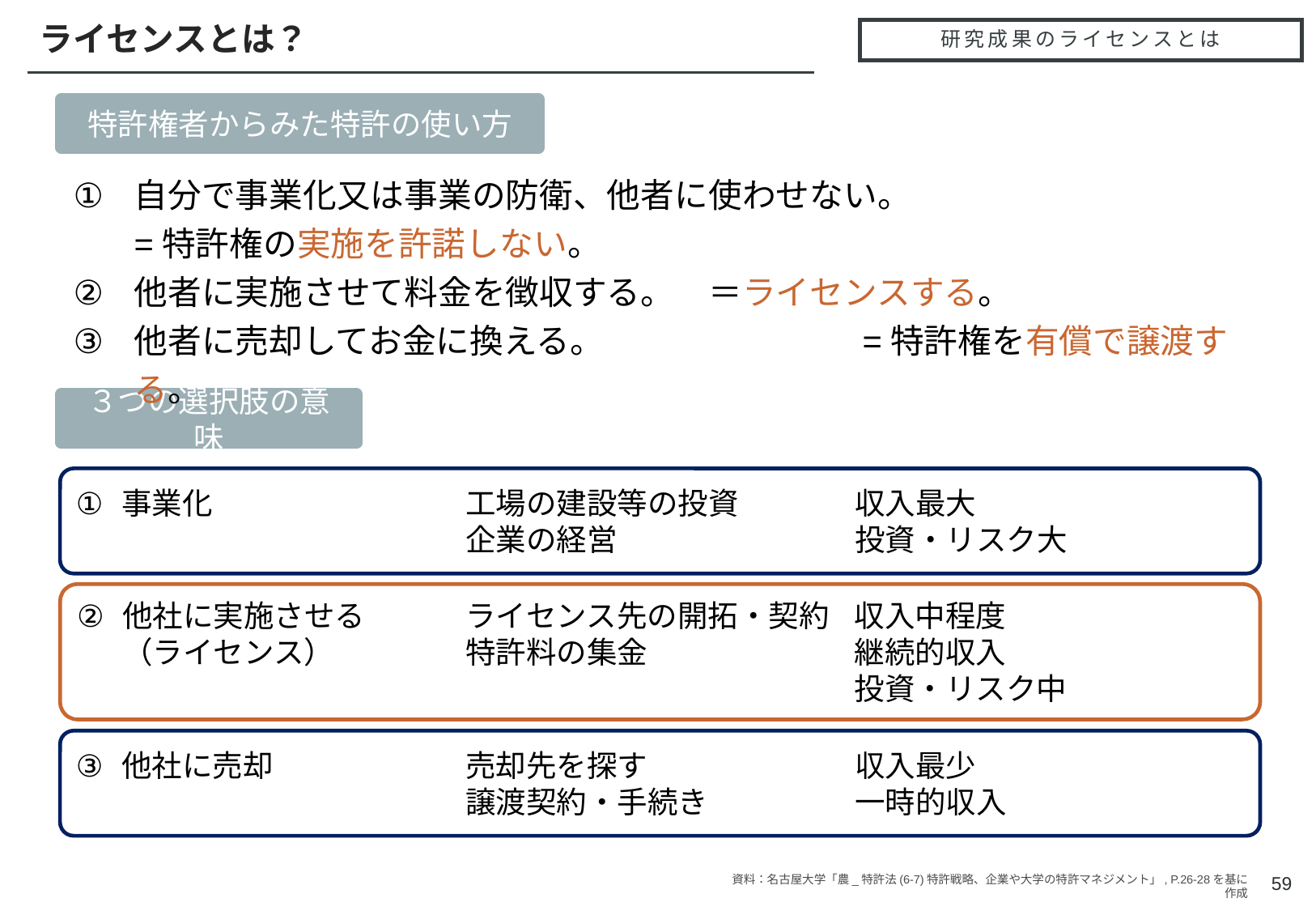

ライセンスとは？
# 研究成果のライセンスとは
特許権者からみた特許の使い方
自分で事業化又は事業の防衛、他者に使わせない。
=特許権の実施を許諾しない。
他者に実施させて料金を徴収する。　＝ライセンスする。
他者に売却してお金に換える。　		=特許権を有償で譲渡する。
３つの選択肢の意味
事業化
工場の建設等の投資
企業の経営
収入最大
投資・リスク大
他社に実施させる
（ライセンス）

ライセンス先の開拓・契約
特許料の集金

収入中程度
継続的収入
投資・リスク中
他社に売却
売却先を探す
譲渡契約・手続き
収入最少
一時的収入
59
資料：名古屋大学「農_特許法(6-7)特許戦略、企業や大学の特許マネジメント」, P.26-28を基に作成